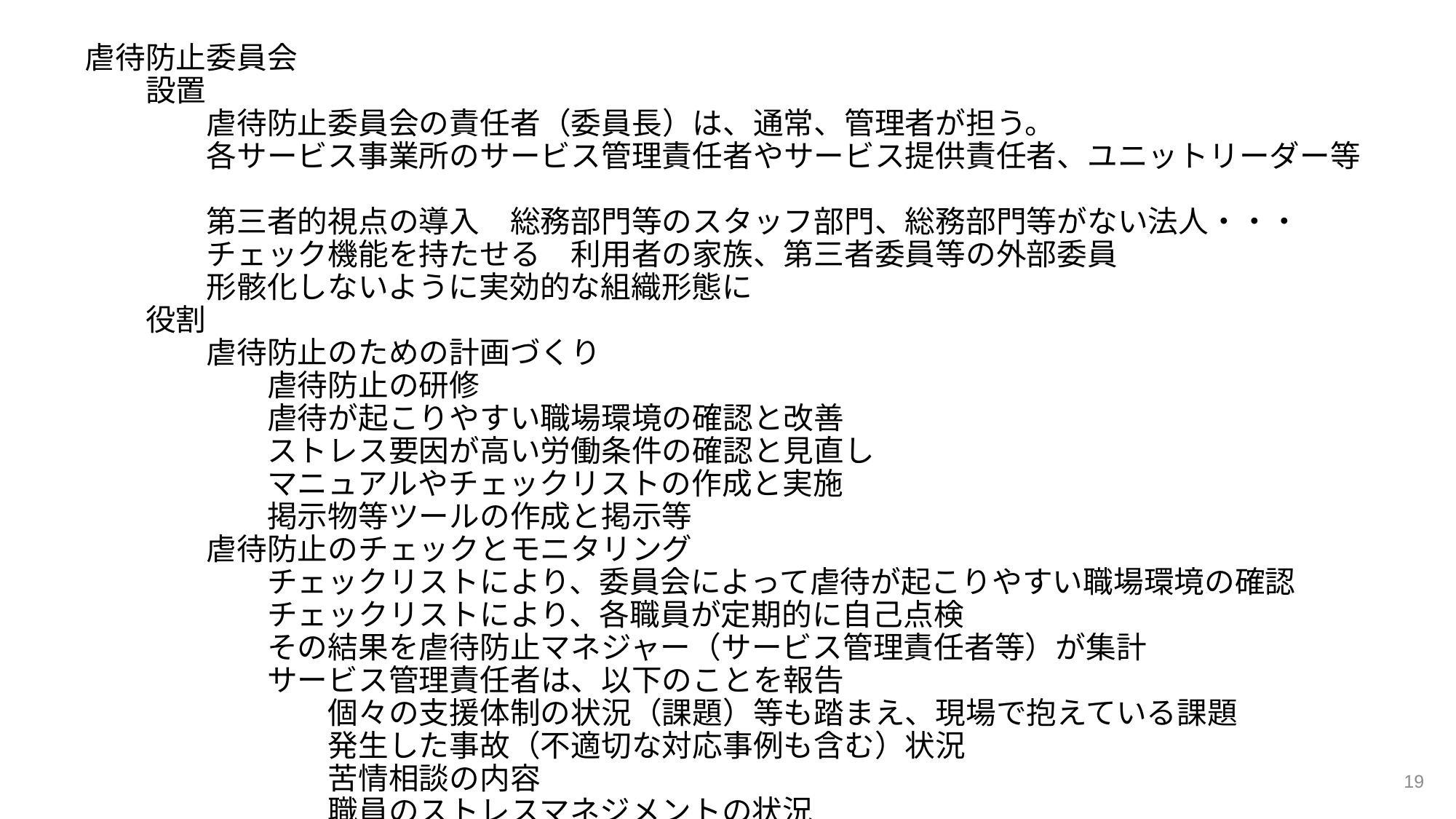

虐待防止委員会
　　設置
　　　　虐待防止委員会の責任者（委員長）は、通常、管理者が担う。
　　　　各サービス事業所のサービス管理責任者やサービス提供責任者、ユニットリーダー等
　　　　第三者的視点の導入　総務部門等のスタッフ部門、総務部門等がない法人・・・
　　　　チェック機能を持たせる　利用者の家族、第三者委員等の外部委員
　　　　形骸化しないように実効的な組織形態に
　　役割
　　　　虐待防止のための計画づくり
　　　　　　虐待防止の研修
　　　　　　虐待が起こりやすい職場環境の確認と改善
　　　　　　ストレス要因が高い労働条件の確認と見直し
　　　　　　マニュアルやチェックリストの作成と実施
　　　　　　掲示物等ツールの作成と掲示等
　　　　虐待防止のチェックとモニタリング
　　　　　　チェックリストにより、委員会によって虐待が起こりやすい職場環境の確認
　　　　　　チェックリストにより、各職員が定期的に自己点検
　　　　　　その結果を虐待防止マネジャー（サービス管理責任者等）が集計
　　　　　　サービス管理責任者は、以下のことを報告
　　　　　　　　個々の支援体制の状況（課題）等も踏まえ、現場で抱えている課題
　　　　　　　　発生した事故（不適切な対応事例も含む）状況
　　　　　　　　苦情相談の内容
　　　　　　　　職員のストレスマネジメントの状況

19